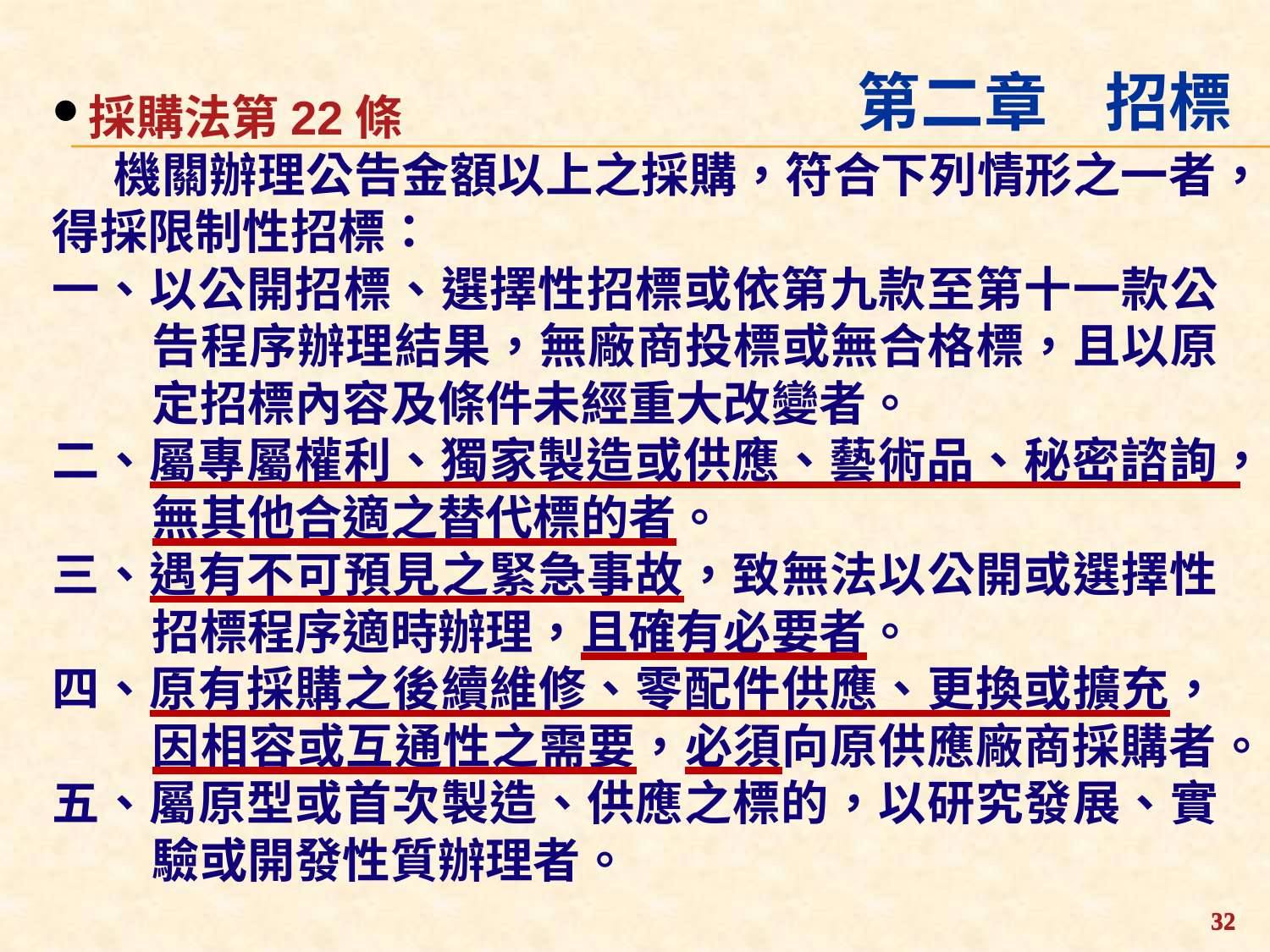

第二章    招標
採購法第22條
機關辦理公告金額以上之採購，符合下列情形之一者，得採限制性招標：
一、以公開招標、選擇性招標或依第九款至第十一款公告程序辦理結果，無廠商投標或無合格標，且以原定招標內容及條件未經重大改變者。
二、屬專屬權利、獨家製造或供應、藝術品、秘密諮詢，無其他合適之替代標的者。
三、遇有不可預見之緊急事故，致無法以公開或選擇性招標程序適時辦理，且確有必要者。
四、原有採購之後續維修、零配件供應、更換或擴充，因相容或互通性之需要，必須向原供應廠商採購者。
五、屬原型或首次製造、供應之標的，以研究發展、實驗或開發性質辦理者。
32
32